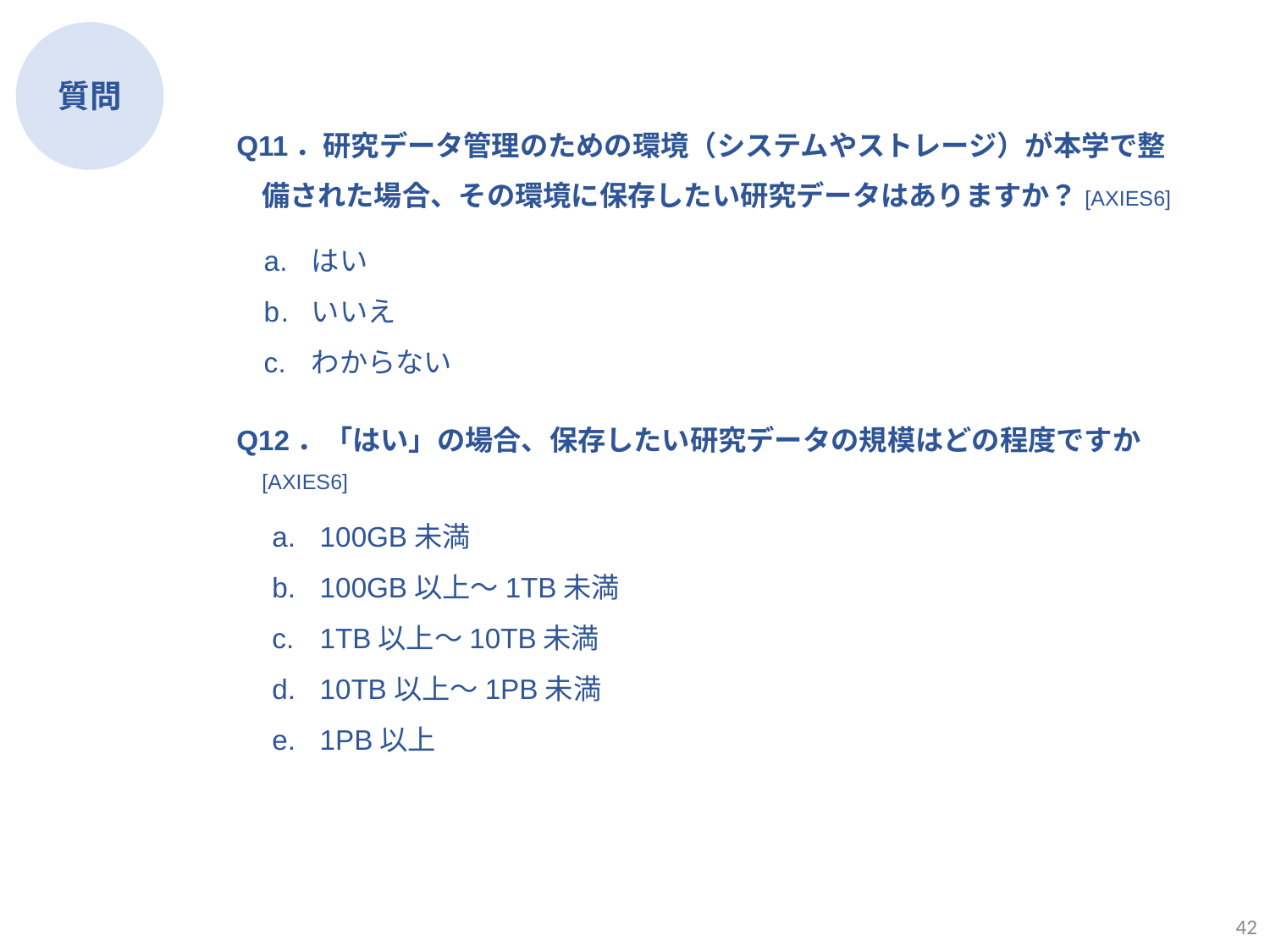

質問
Q11．研究データ管理のための環境（システムやストレージ）が本学で整備された場合、その環境に保存したい研究データはありますか？[AXIES6]
はい
いいえ
わからない
Q12．「はい」の場合、保存したい研究データの規模はどの程度ですか[AXIES6]
100GB未満
100GB以上～1TB未満
1TB以上～10TB未満
10TB以上～1PB未満
1PB以上
42